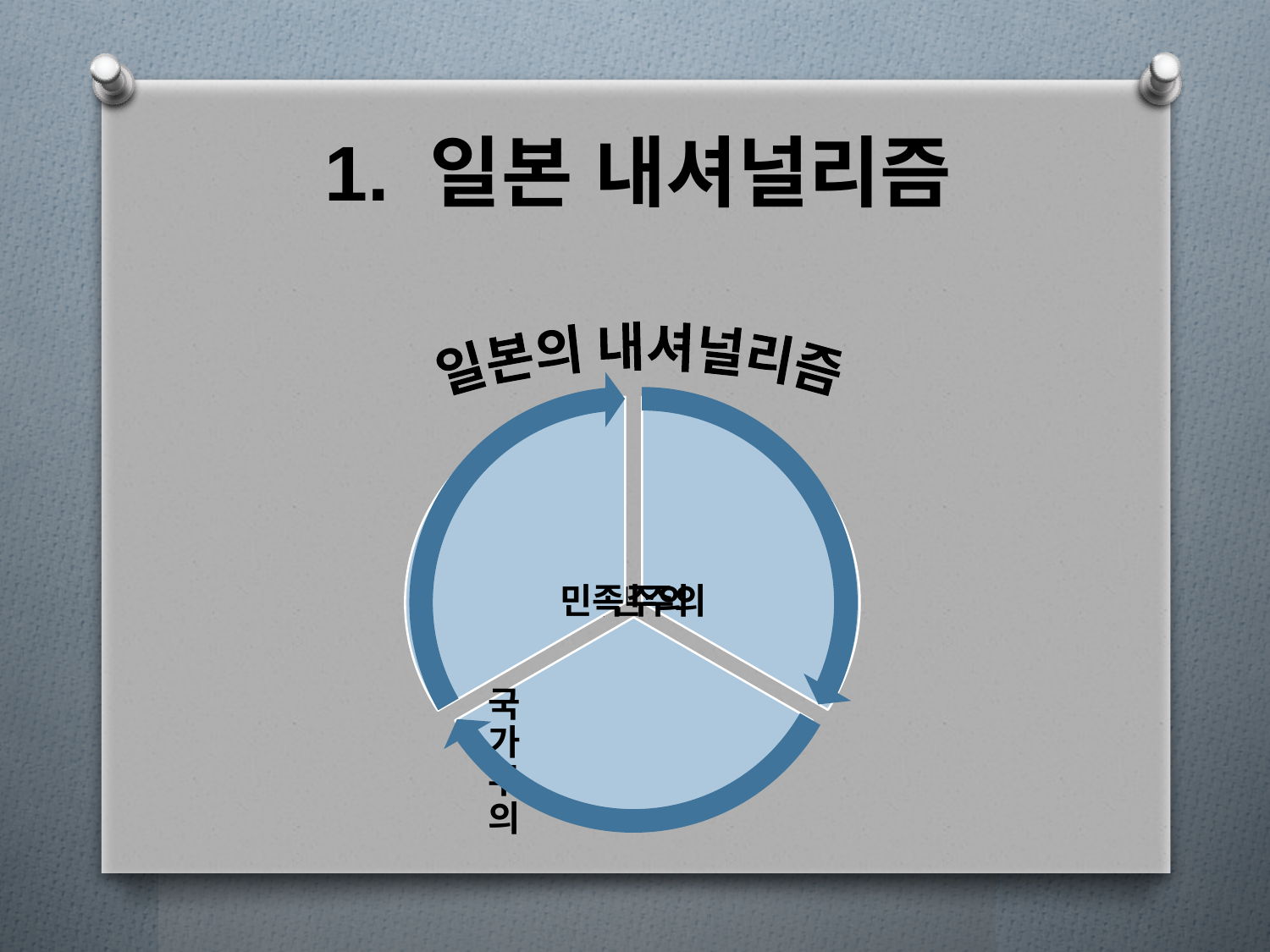

# 1. 일본 내셔널리즘
일본의 내셔널리즘
국민주의
국가주의
민족주의